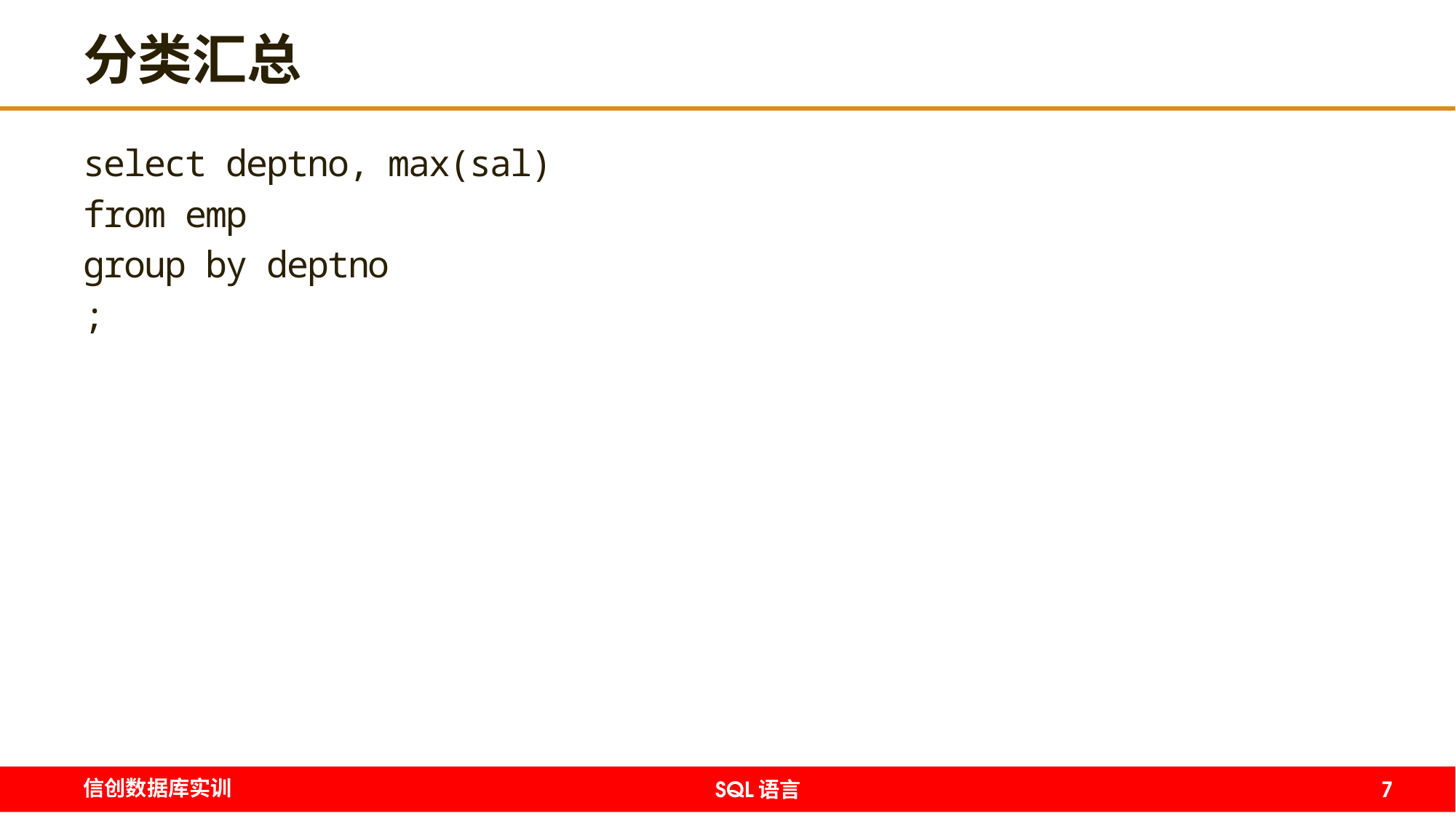

# 分类汇总
select deptno, max(sal)
from emp
group by deptno
;